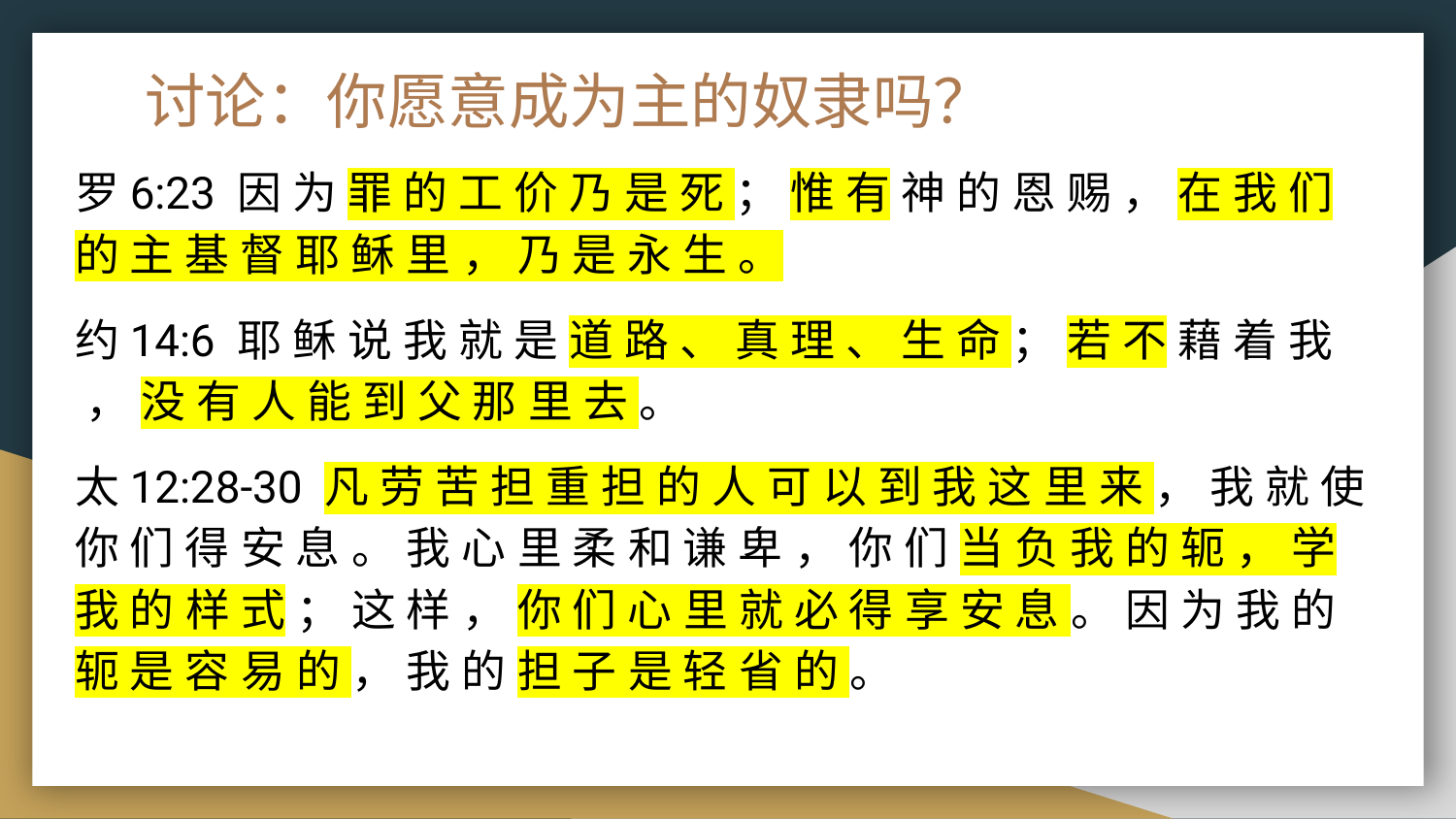

# 讨论：你愿意成为主的奴隶吗？
罗6:23 因 为 罪 的 工 价 乃 是 死 ； 惟 有 神 的 恩 赐 ， 在 我 们 的 主 基 督 耶 稣 里 ， 乃 是 永 生 。
约14:6 耶 稣 说 我 就 是 道 路 、 真 理 、 生 命 ； 若 不 藉 着 我 ， 没 有 人 能 到 父 那 里 去 。
太12:28-30 凡 劳 苦 担 重 担 的 人 可 以 到 我 这 里 来 ， 我 就 使 你 们 得 安 息 。 我 心 里 柔 和 谦 卑 ， 你 们 当 负 我 的 轭 ， 学 我 的 样 式 ； 这 样 ， 你 们 心 里 就 必 得 享 安 息 。 因 为 我 的 轭 是 容 易 的 ， 我 的 担 子 是 轻 省 的 。